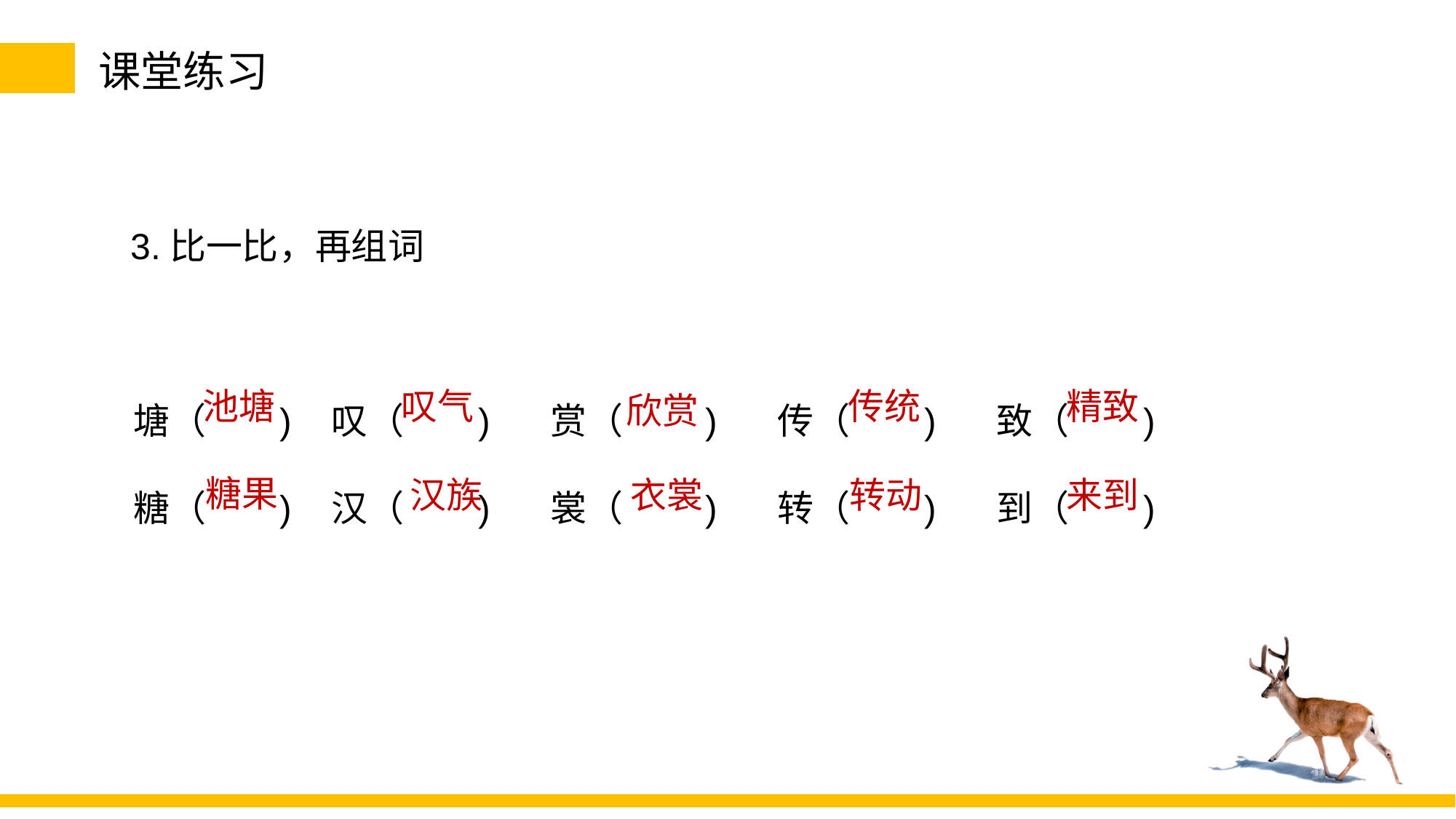

课堂练习
   3.比一比，再组词

   塘（        )   叹（        )     赏（         )     传（        )     致（        )
   糖（        )   汉（        )     裳（         )     转（        )     到（        )
精致
传统
叹气
池塘
欣赏
糖果
来到
转动
衣裳
汉族